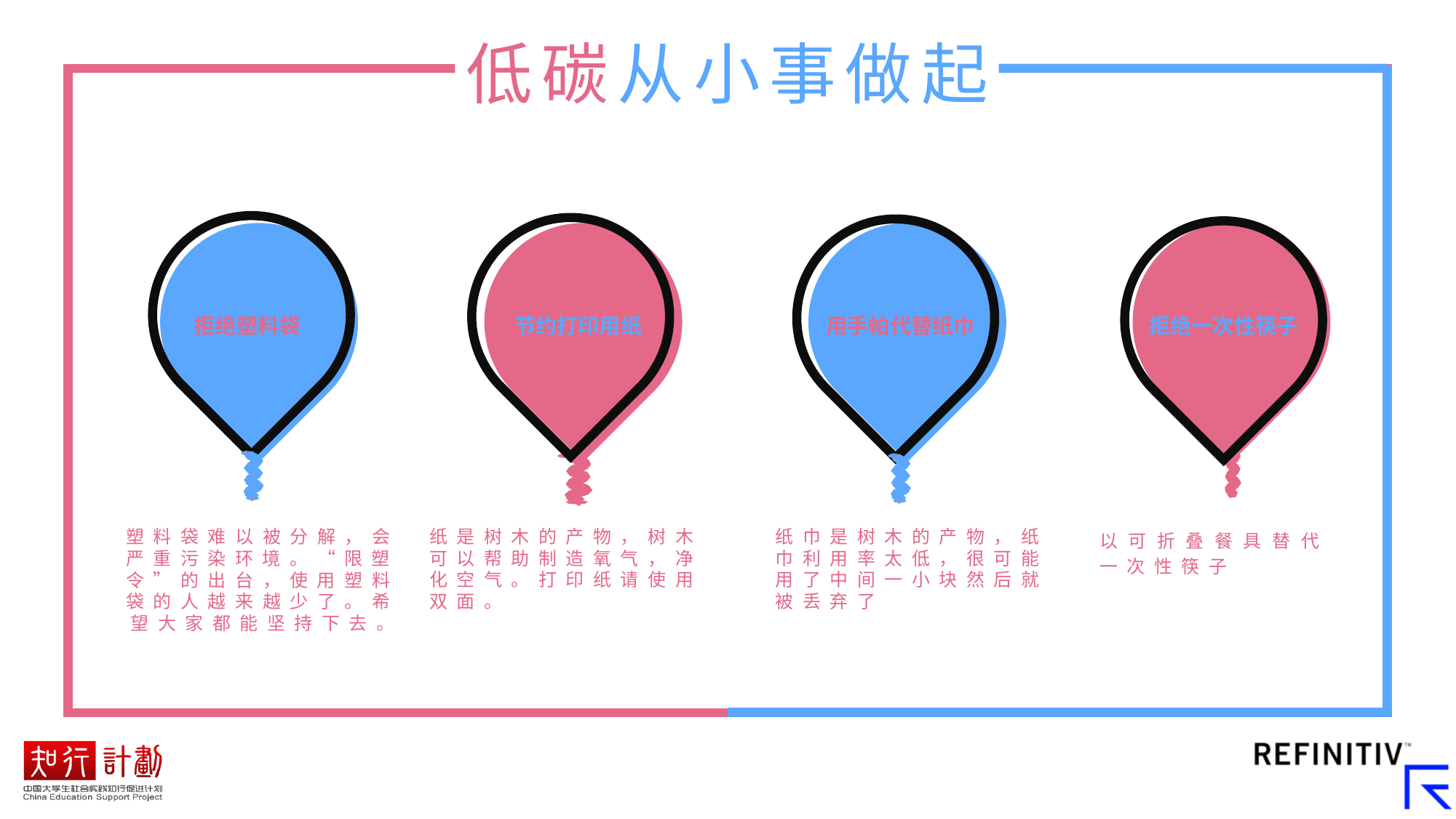

低碳从小事做起

节约打印用纸
拒绝一次性筷子
拒绝塑料袋
用手帕代替纸巾

塑料袋难以被分解，会严重污染环境。“限塑令”的出台，使用塑料袋的人越来越少了。希望大家都能坚持下去。
纸是树木的产物，树木可以帮助制造氧气，净化空气。打印纸请使用双面。
纸巾是树木的产物，纸巾利用率太低，很可能用了中间一小块然后就被丢弃了
以可折叠餐具替代一次性筷子